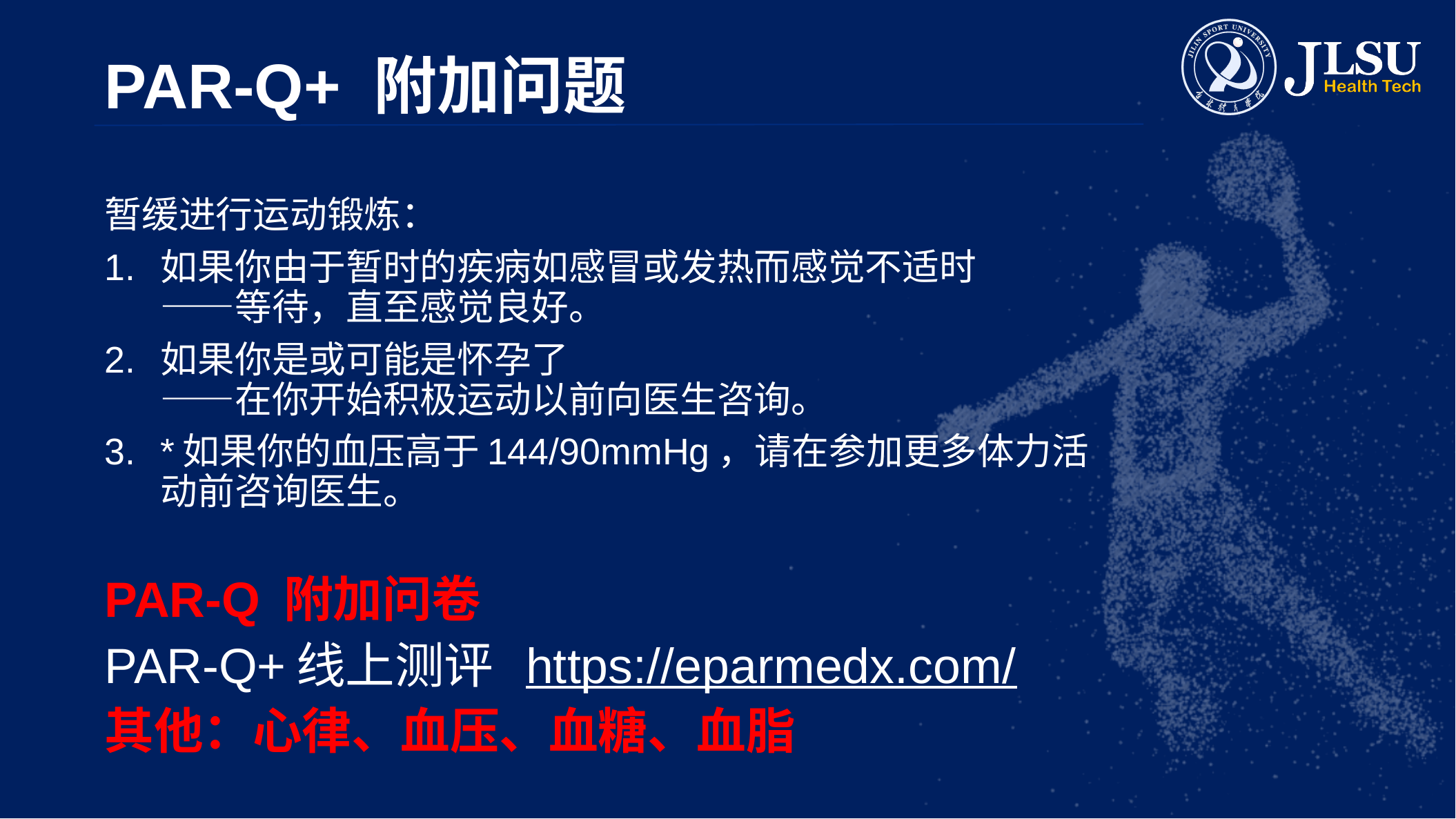

# PAR-Q+ 附加问题
暂缓进行运动锻炼：
如果你由于暂时的疾病如感冒或发热而感觉不适时
——等待，直至感觉良好。
如果你是或可能是怀孕了
——在你开始积极运动以前向医生咨询。
*如果你的血压高于144/90mmHg，请在参加更多体力活动前咨询医生。

PAR-Q 附加问卷
PAR-Q+线上测评  https://eparmedx.com/
其他：心律、血压、血糖、血脂